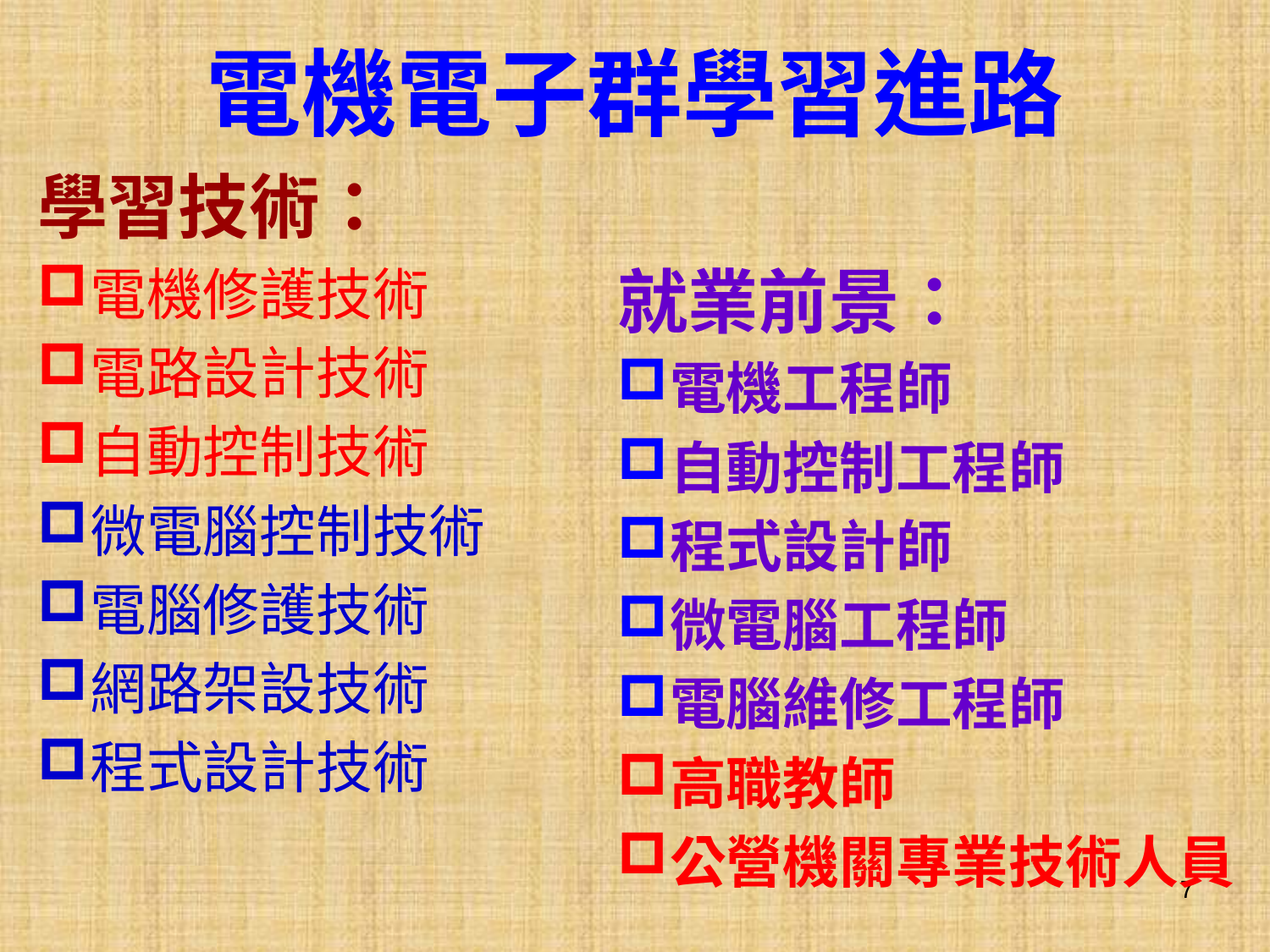

# 電機電子群學習進路
學習技術：
電機修護技術
電路設計技術
自動控制技術
微電腦控制技術
電腦修護技術
網路架設技術
程式設計技術
就業前景：
電機工程師
自動控制工程師
程式設計師
微電腦工程師
電腦維修工程師
高職教師
公營機關專業技術人員
7